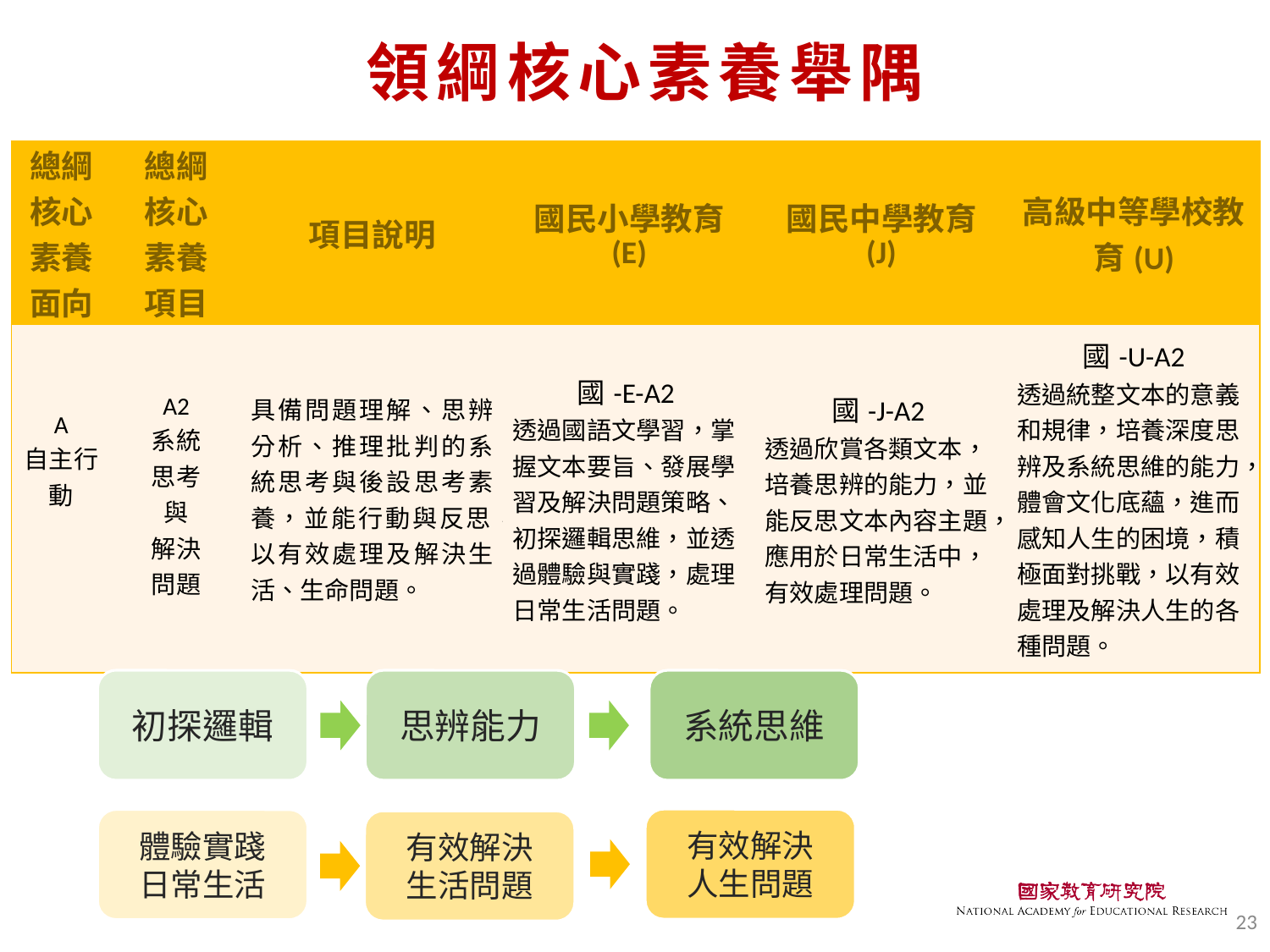

# 領綱核心素養舉隅
| 總綱核心素養面向 | 總綱 核心 素養 項目 | 項目說明 | 國民小學教育 (E) | 國民中學教育 (J) | 高級中等學校教育(U) |
| --- | --- | --- | --- | --- | --- |
| A 自主行動 | A2 系統 思考 與 解決 問題 | 具備問題理解、思辨分析、推理批判的系統思考與後設思考素養，並能行動與反思，以有效處理及解決生活、生命問題。 | 國-E-A2 透過國語文學習，掌握文本要旨、發展學習及解決問題策略、初探邏輯思維，並透過體驗與實踐，處理日常生活問題。 | 國-J-A2 透過欣賞各類文本，培養思辨的能力，並能反思文本內容主題，應用於日常生活中，有效處理問題。 | 國-U-A2 透過統整文本的意義和規律，培養深度思辨及系統思維的能力，體會文化底蘊，進而感知人生的困境，積極面對挑戰，以有效處理及解決人生的各種問題。 |
初探邏輯
思辨能力
系統思維

有效解決
人生問題
體驗實踐
日常生活
有效解決
生活問題

23